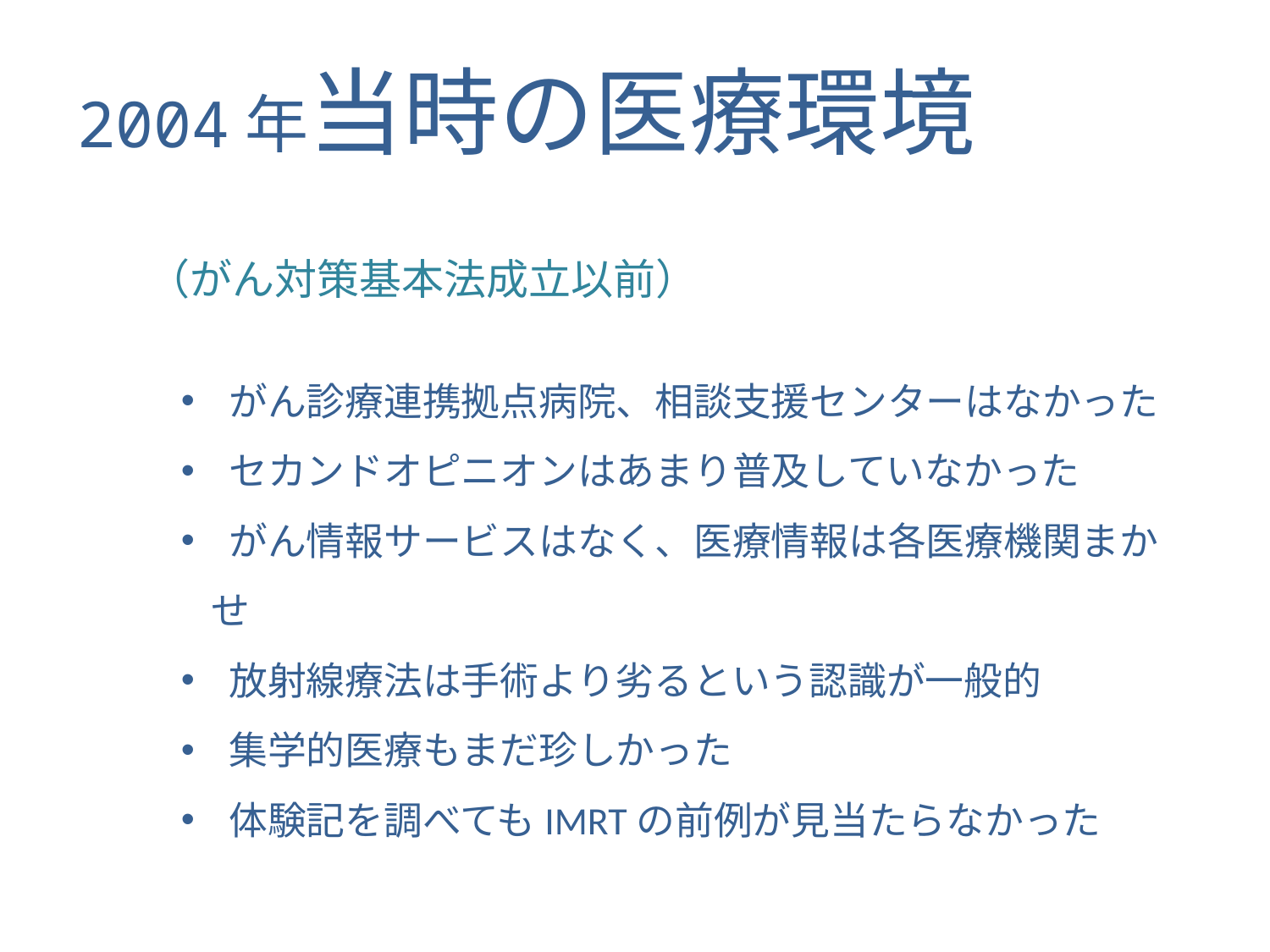

2004年当時の医療環境
（がん対策基本法成立以前）

 がん診療連携拠点病院、相談支援センターはなかった
 セカンドオピニオンはあまり普及していなかった
 がん情報サービスはなく、医療情報は各医療機関まかせ
 放射線療法は手術より劣るという認識が一般的
 集学的医療もまだ珍しかった
 体験記を調べてもIMRTの前例が見当たらなかった